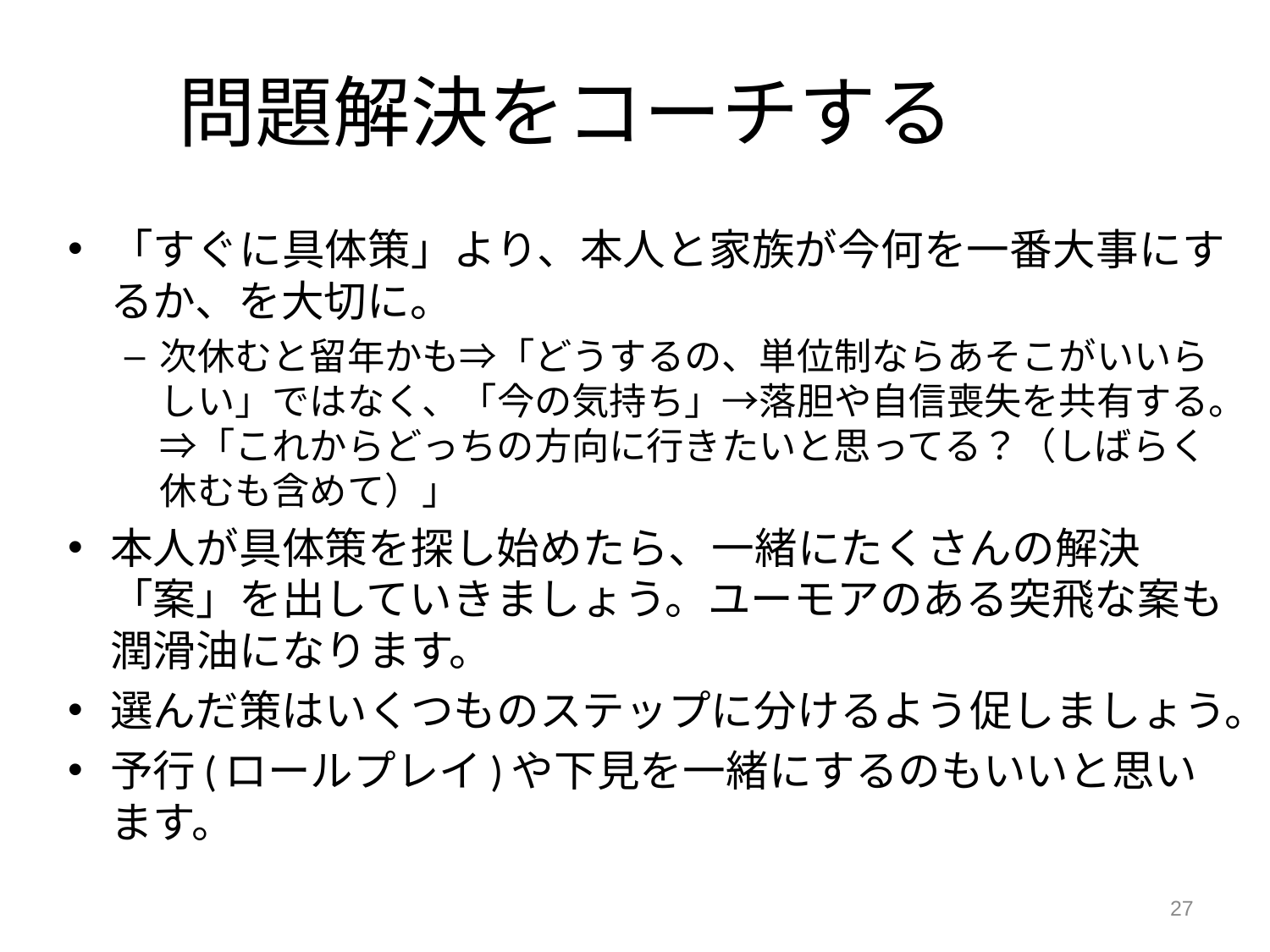

# 問題解決をコーチする
「すぐに具体策」より、本人と家族が今何を一番大事にするか、を大切に。
次休むと留年かも⇒「どうするの、単位制ならあそこがいいらしい」ではなく、「今の気持ち」→落胆や自信喪失を共有する。⇒「これからどっちの方向に行きたいと思ってる？（しばらく休むも含めて）」
本人が具体策を探し始めたら、一緒にたくさんの解決「案」を出していきましょう。ユーモアのある突飛な案も潤滑油になります。
選んだ策はいくつものステップに分けるよう促しましょう。
予行(ロールプレイ)や下見を一緒にするのもいいと思います。

27